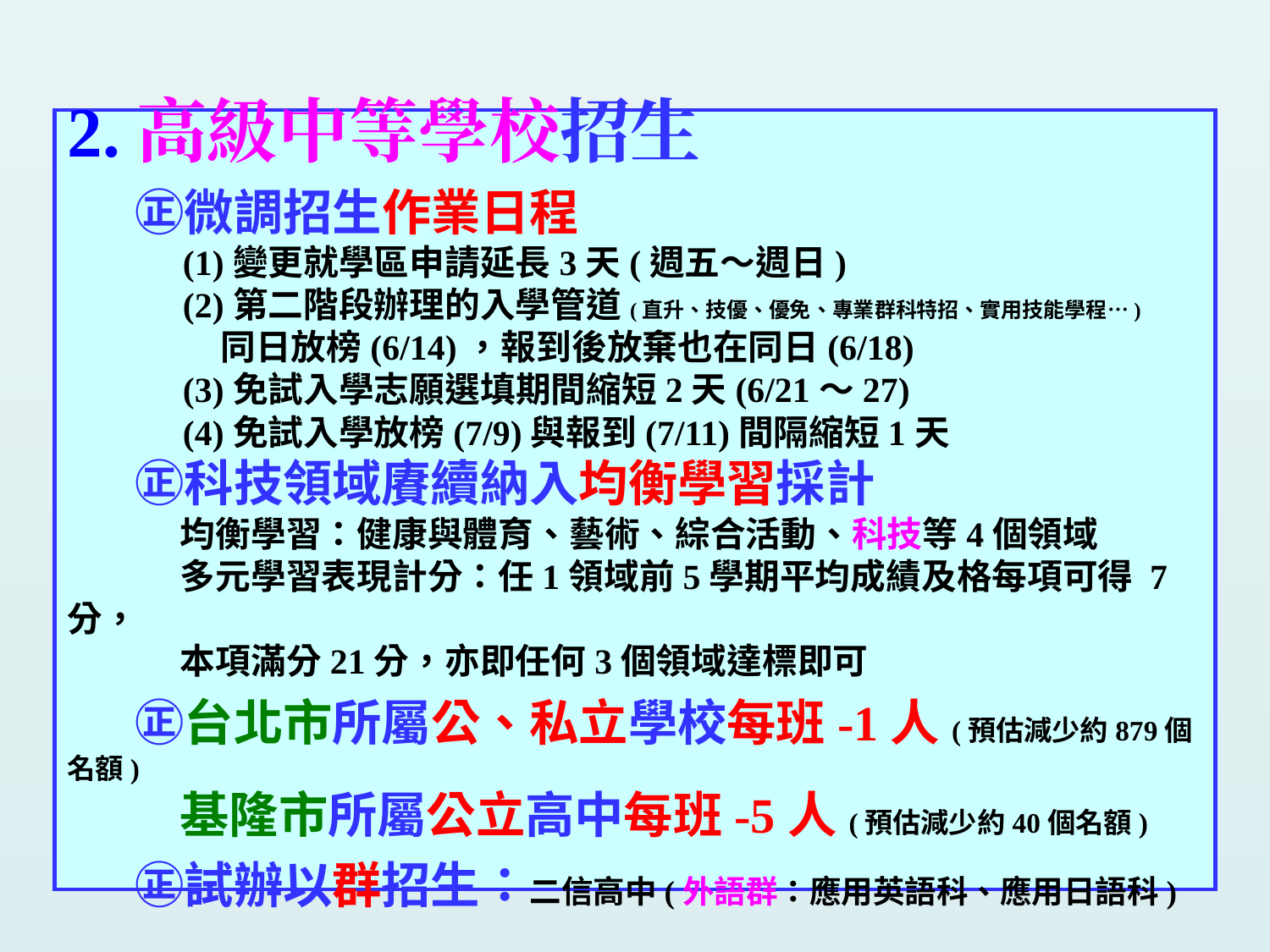

2.高級中等學校招生
     ㊣微調招生作業日程
             (1)變更就學區申請延長3天(週五～週日)
             (2)第二階段辦理的入學管道(直升、技優、優免、專業群科特招、實用技能學程…)
                  同日放榜(6/14)，報到後放棄也在同日(6/18)
             (3)免試入學志願選填期間縮短2天(6/21～27)
             (4)免試入學放榜(7/9)與報到(7/11)間隔縮短1天
     ㊣科技領域賡續納入均衡學習採計
             均衡學習：健康與體育、藝術、綜合活動、科技等4個領域
             多元學習表現計分：任1領域前5學期平均成績及格每項可得 7 分，
             本項滿分21分，亦即任何3個領域達標即可
     ㊣台北市所屬公、私立學校每班-1人(預估減少約879個名額)
         基隆市所屬公立高中每班-5人(預估減少約40個名額)
     ㊣試辦以群招生：二信高中(外語群：應用英語科、應用日語科)